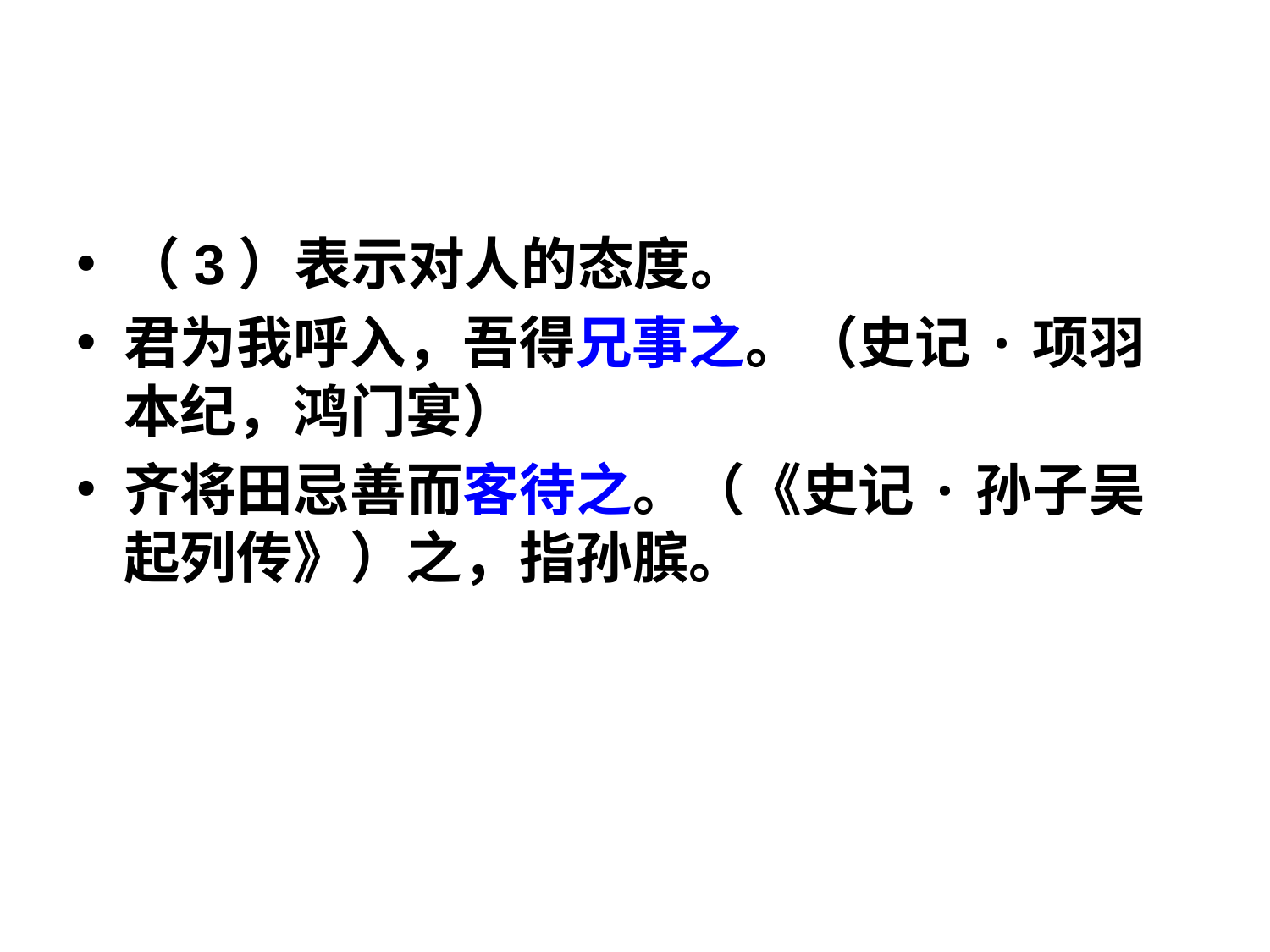

#
（3）表示对人的态度。
君为我呼入，吾得兄事之。（史记·项羽本纪，鸿门宴）
齐将田忌善而客待之。（《史记·孙子吴起列传》）之，指孙膑。